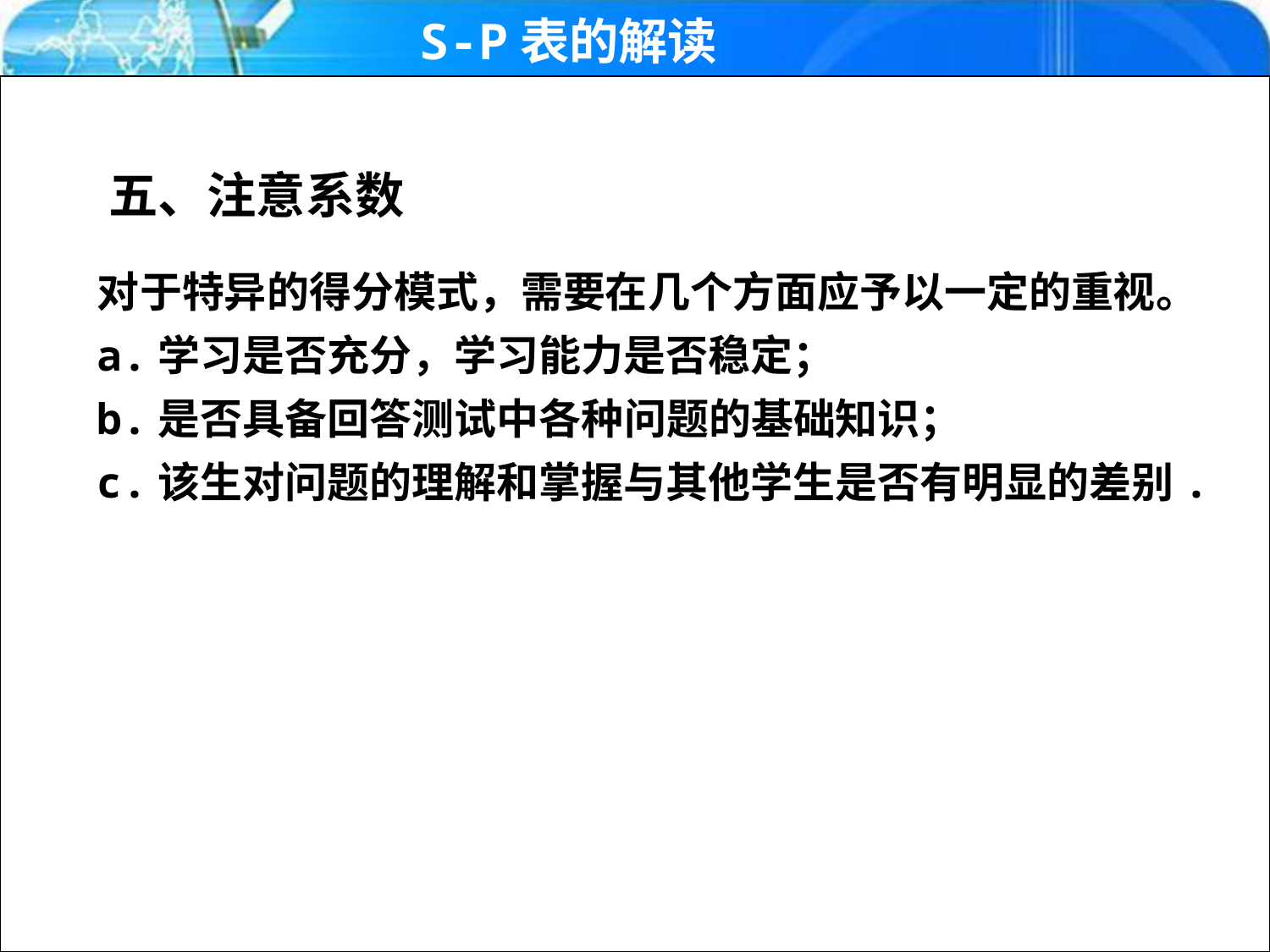

S-P表的解读
五、注意系数
对于特异的得分模式，需要在几个方面应予以一定的重视。
a.学习是否充分，学习能力是否稳定；
b.是否具备回答测试中各种问题的基础知识；
c.该生对问题的理解和掌握与其他学生是否有明显的差别.